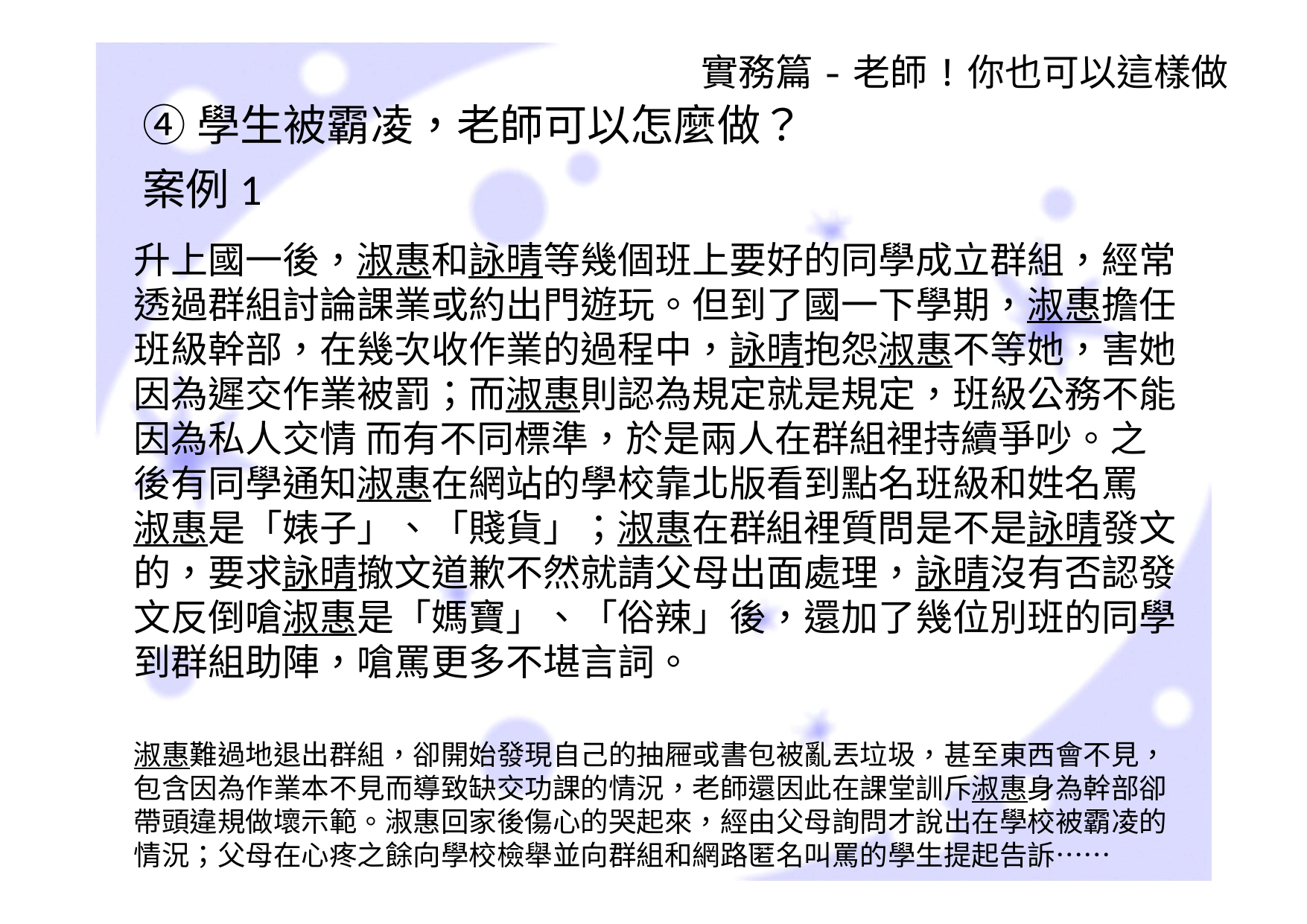

實務篇-老師!你也可以這樣做
④學生被霸凌，老師可以怎麼做？
案例1
升上國一後，淑惠和詠晴等幾個班上要好的同學成立群組，經常 透過群組討論課業或約出門遊玩。但到了國一下學期，淑惠擔任班級幹部，在幾次收作業的過程中，詠晴抱怨淑惠不等她，害她因為遲交作業被罰；而淑惠則認為規定就是規定，班級公務不能因為私人交情 而有不同標準，於是兩人在群組裡持續爭吵。之後有同學通知淑惠在網站的學校靠北版看到點名班級和姓名罵 淑惠是「婊子」、「賤貨」；淑惠在群組裡質問是不是詠晴發文的，要求詠晴撤文道歉不然就請父母出面處理，詠晴沒有否認發文反倒嗆淑惠是「媽寶」、「俗辣」後，還加了幾位別班的同學到群組助陣，嗆罵更多不堪言詞。
淑惠難過地退出群組，卻開始發現自己的抽屜或書包被亂丟垃圾，甚至東西會不見，包含因為作業本不見而導致缺交功課的情況，老師還因此在課堂訓斥淑惠身為幹部卻帶頭違規做壞示範。淑惠回家後傷心的哭起來，經由父母詢問才說出在學校被霸凌的情況；父母在心疼之餘向學校檢舉並向群組和網路匿名叫罵的學生提起告訴……